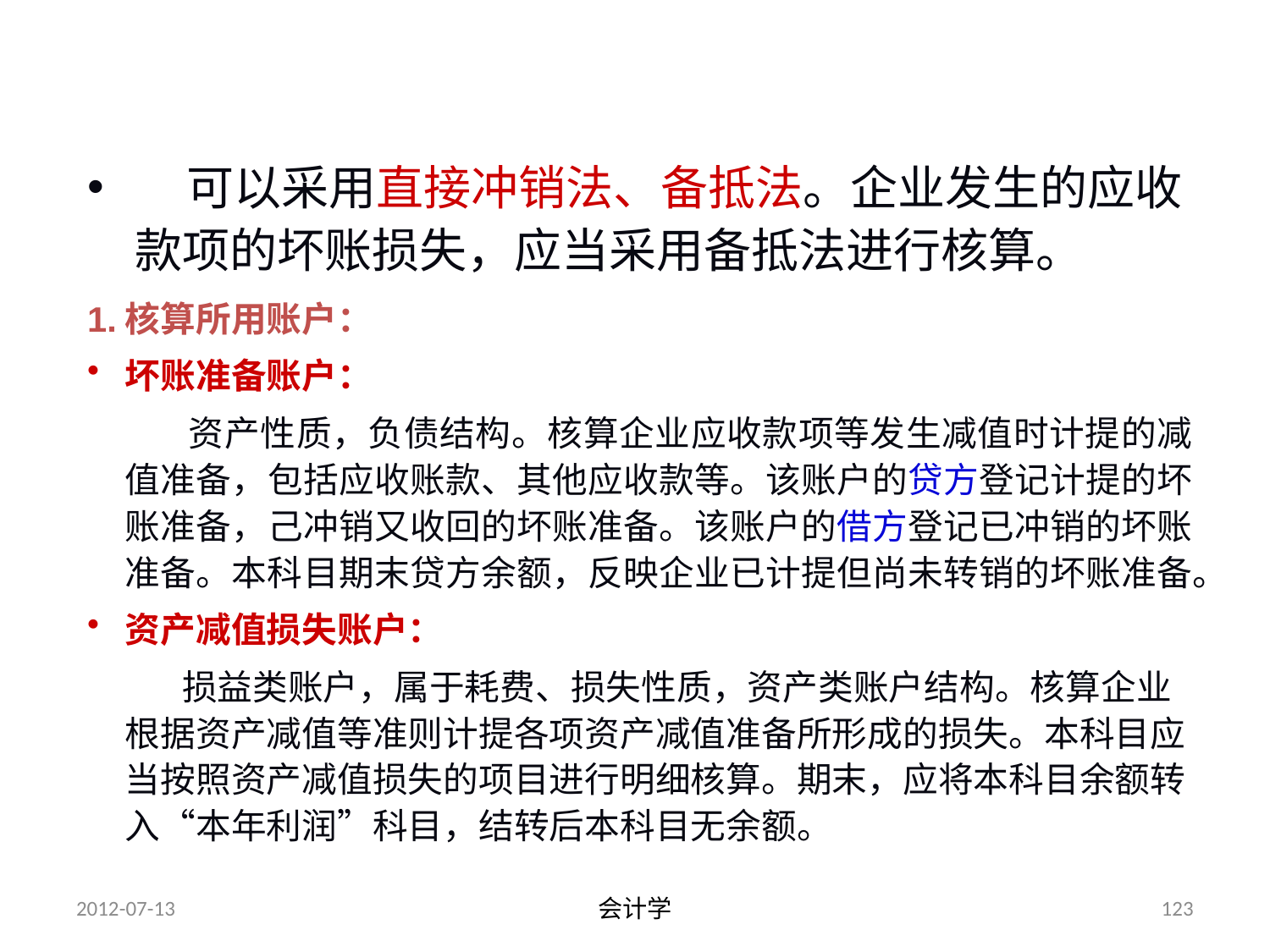

# （二）坏账准备的会计处理
    可以采用直接冲销法、备抵法。企业发生的应收款项的坏账损失，应当采用备抵法进行核算。
1.核算所用账户：
坏账准备账户：
           资产性质，负债结构。核算企业应收款项等发生减值时计提的减值准备，包括应收账款、其他应收款等。该账户的贷方登记计提的坏账准备，己冲销又收回的坏账准备。该账户的借方登记已冲销的坏账准备。本科目期末贷方余额，反映企业已计提但尚未转销的坏账准备。
资产减值损失账户：
           损益类账户，属于耗费、损失性质，资产类账户结构。核算企业根据资产减值等准则计提各项资产减值准备所形成的损失。本科目应当按照资产减值损失的项目进行明细核算。期末，应将本科目余额转入“本年利润”科目，结转后本科目无余额。
2012-07-13
会计学
123